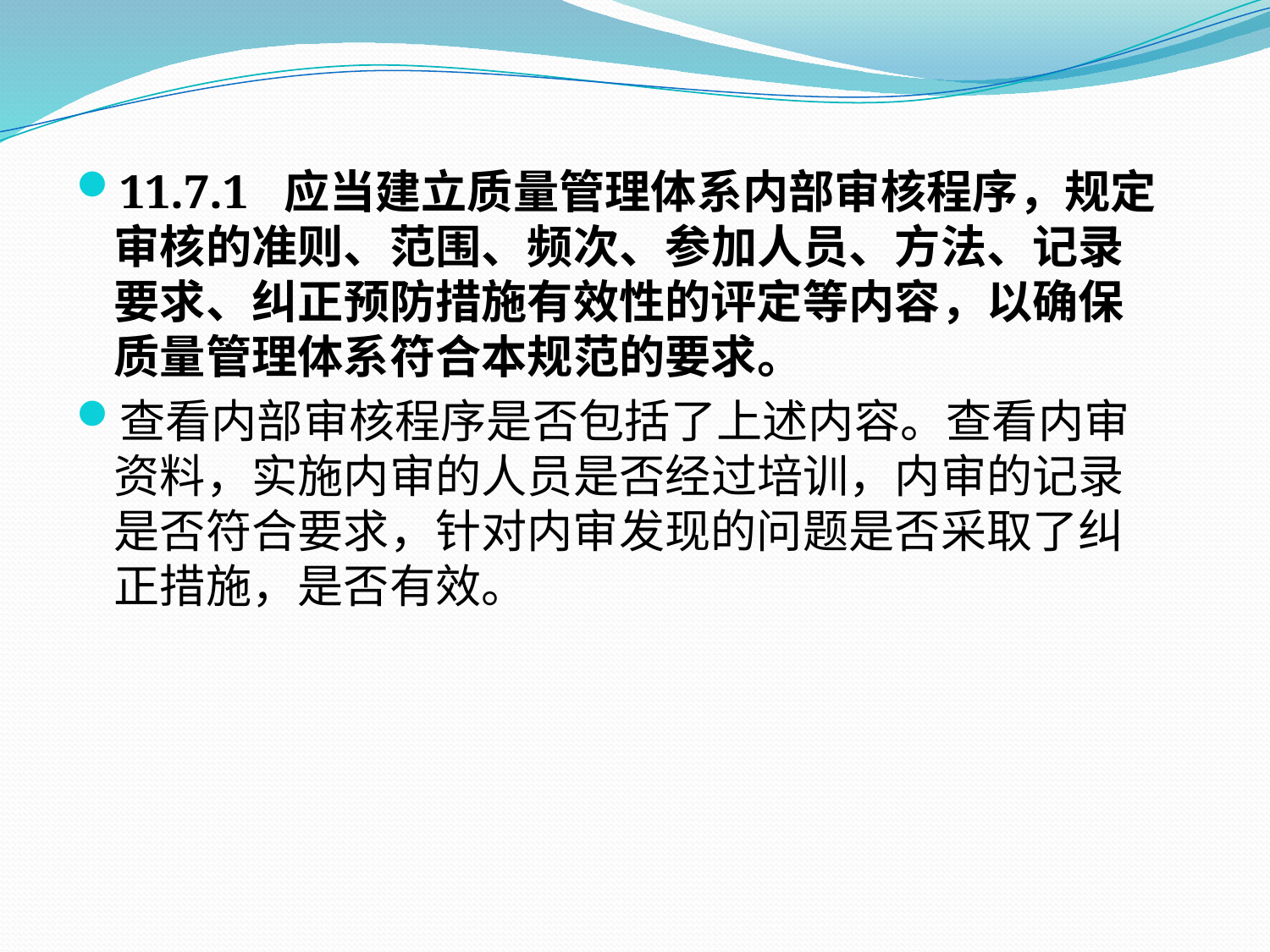

11.7.1  应当建立质量管理体系内部审核程序，规定审核的准则、范围、频次、参加人员、方法、记录要求、纠正预防措施有效性的评定等内容，以确保质量管理体系符合本规范的要求。
查看内部审核程序是否包括了上述内容。查看内审资料，实施内审的人员是否经过培训，内审的记录是否符合要求，针对内审发现的问题是否采取了纠正措施，是否有效。